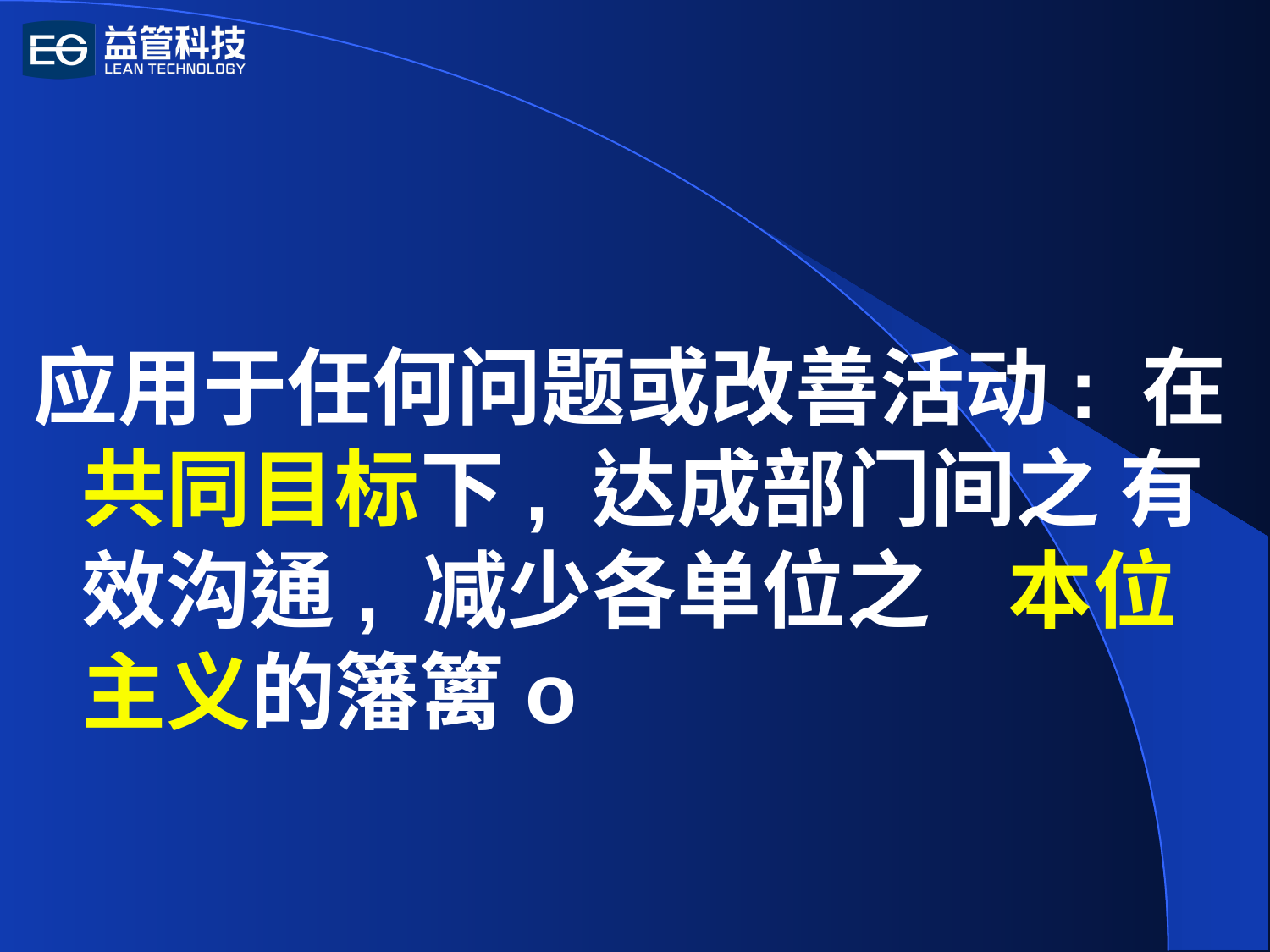

应用于任何问题或改善活动: 在共同目标下, 达成部门间之 有效沟通, 减少各单位之    本位主义的籓篱o